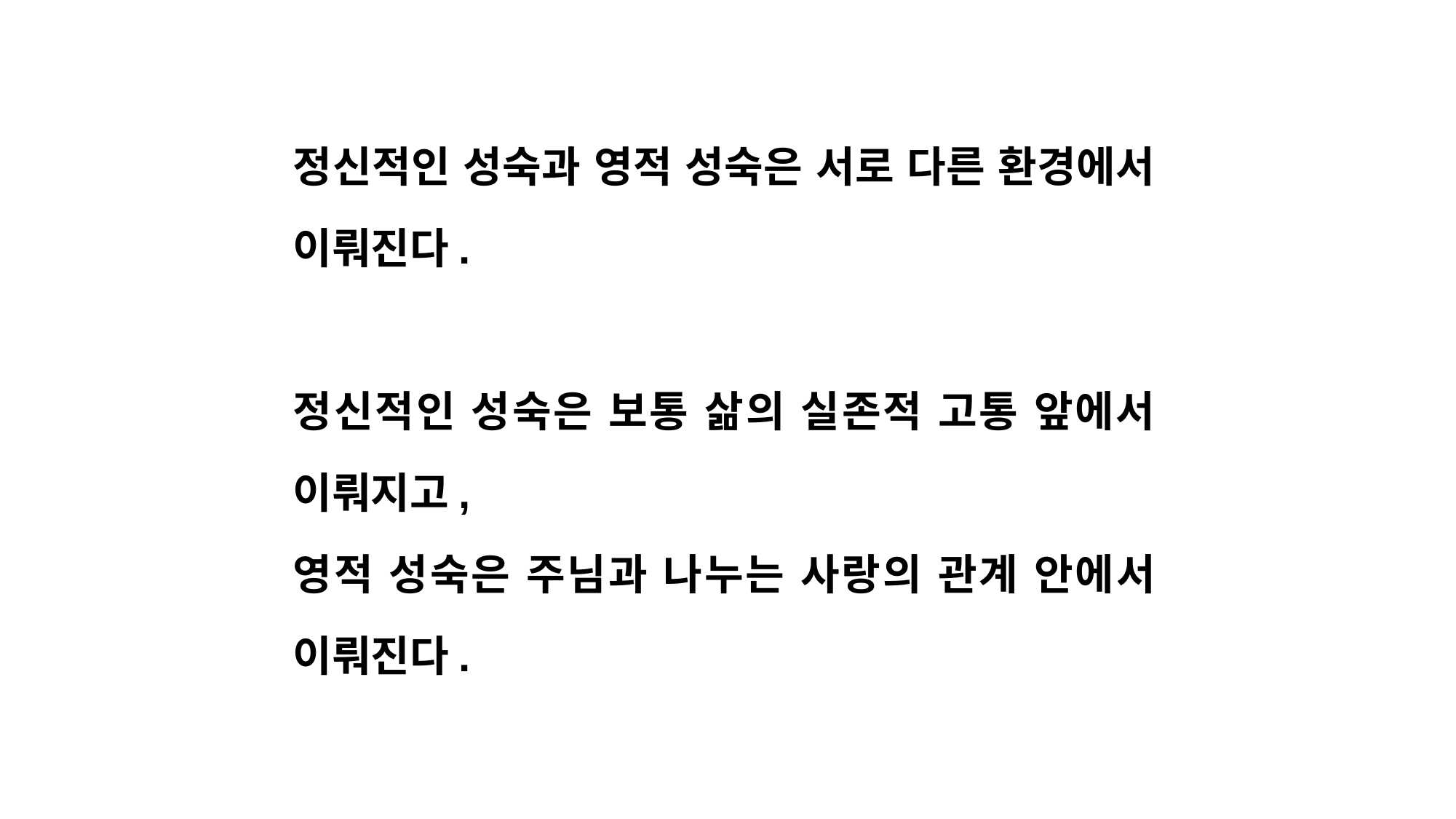

정신적인 성숙과 영적 성숙은 서로 다른 환경에서 이뤄진다.

정신적인 성숙은 보통 삶의 실존적 고통 앞에서 이뤄지고,
영적 성숙은 주님과 나누는 사랑의 관계 안에서 이뤄진다.